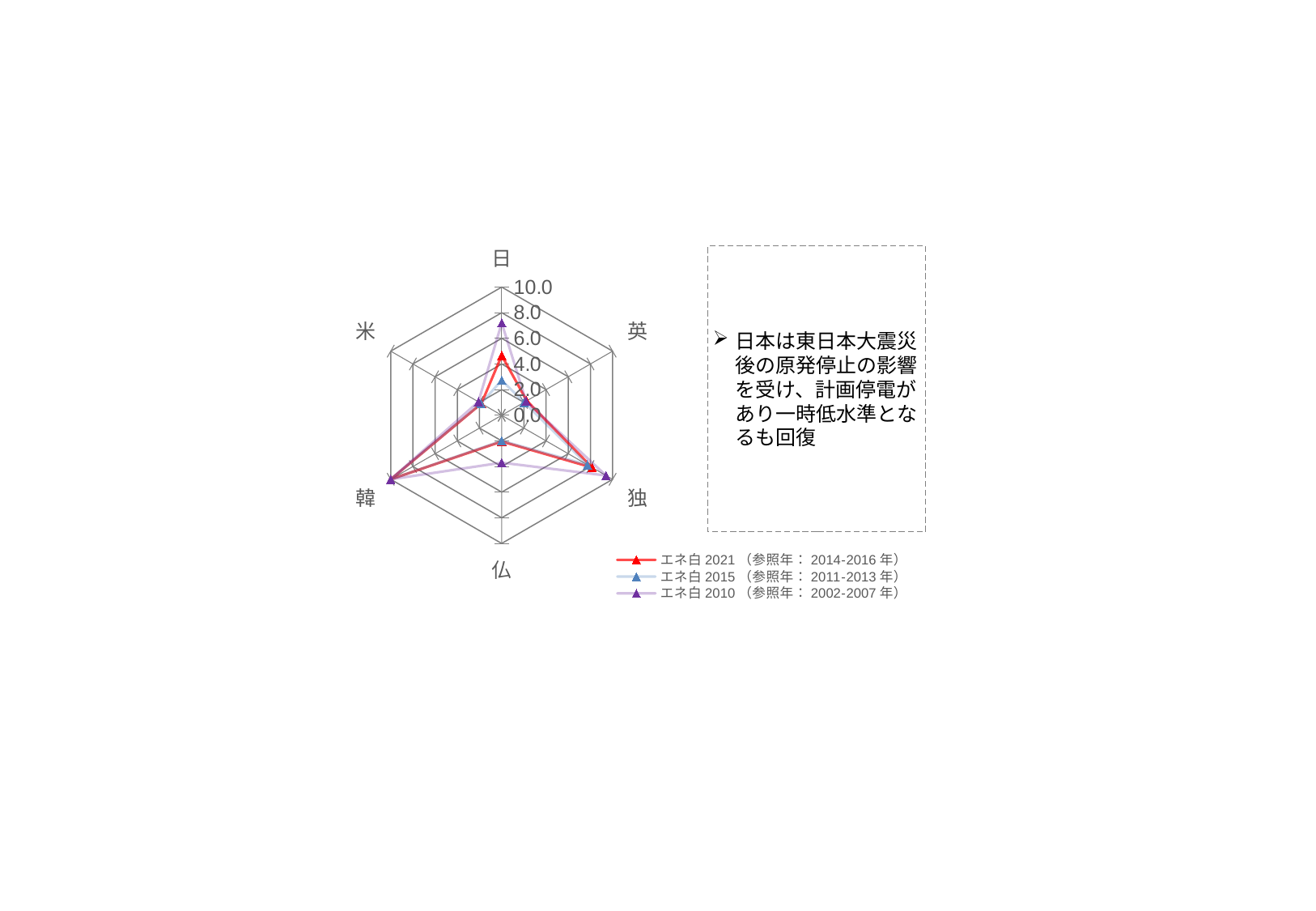

### Chart

| Category | エネ白2021（参照年：2014-2016年） | エネ白2015（参照年：2011-2013年） | エネ白2010（参照年：2002-2007年） |
|---|---|---|---|
| 日 | 4.668181818181818 | 2.727272727272727 | 7.2 |
| 英 | 2.2576390415475927 | 2.021563342318059 | 2.2 |
| 独 | 8.155324386563963 | 7.735281478298238 | 9.4 |
| 仏 | 2.0458167330677286 | 1.9911504424778759 | 3.7 |
| 韓 | 10.0 | 10.0 | 10.0 |
| 米 | 1.8295735330009102 | 1.8554310011596444 | 2.1 |
日本は東日本大震災後の原発停止の影響を受け、計画停電があり一時低水準となるも回復